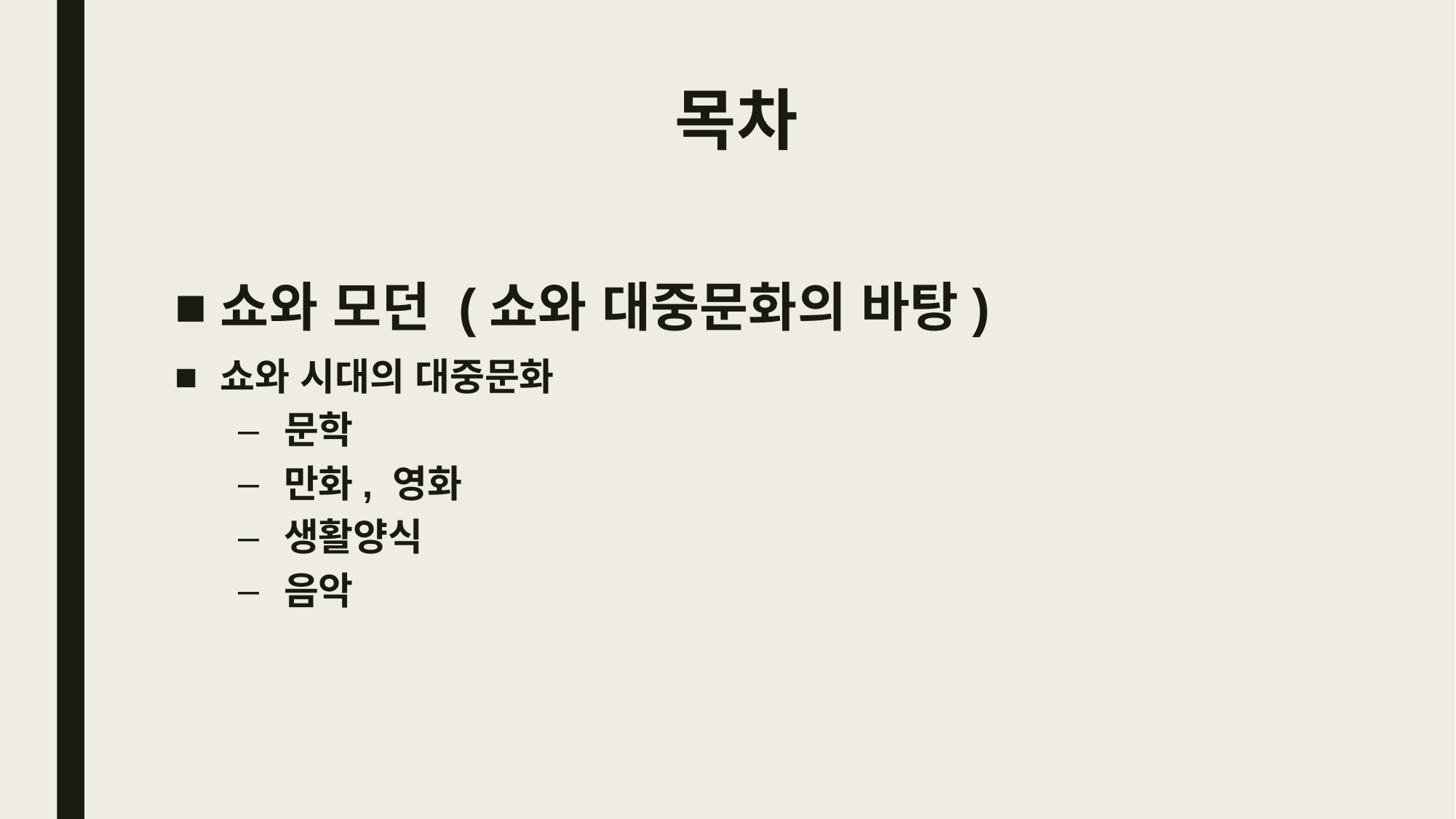

# 목차
쇼와 모던 (쇼와 대중문화의 바탕)
쇼와 시대의 대중문화
문학
만화, 영화
생활양식
음악